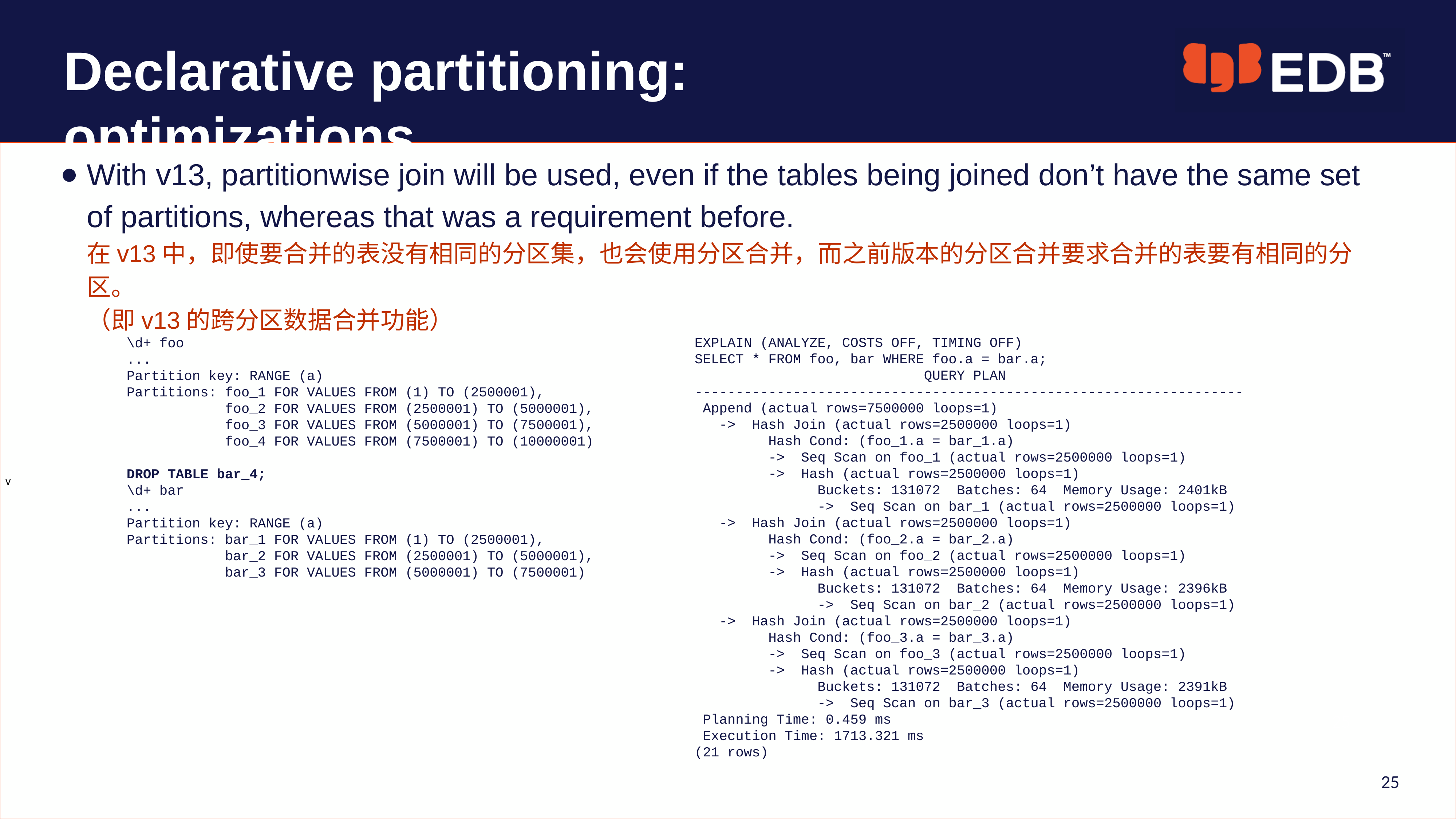

Declarative partitioning: optimizations
With v13, partitionwise join will be used, even if the tables being joined don’t have the same set of partitions, whereas that was a requirement before.
在v13中，即使要合并的表没有相同的分区集，也会使用分区合并，而之前版本的分区合并要求合并的表要有相同的分区。
（即v13的跨分区数据合并功能）
EXPLAIN (ANALYZE, COSTS OFF, TIMING OFF)
SELECT * FROM foo, bar WHERE foo.a = bar.a;
                            QUERY PLAN
-------------------------------------------------------------------
 Append (actual rows=7500000 loops=1)
   ->  Hash Join (actual rows=2500000 loops=1)
         Hash Cond: (foo_1.a = bar_1.a)
         ->  Seq Scan on foo_1 (actual rows=2500000 loops=1)
         ->  Hash (actual rows=2500000 loops=1)
               Buckets: 131072  Batches: 64  Memory Usage: 2401kB
               ->  Seq Scan on bar_1 (actual rows=2500000 loops=1)
   ->  Hash Join (actual rows=2500000 loops=1)
         Hash Cond: (foo_2.a = bar_2.a)
         ->  Seq Scan on foo_2 (actual rows=2500000 loops=1)
         ->  Hash (actual rows=2500000 loops=1)
               Buckets: 131072  Batches: 64  Memory Usage: 2396kB
               ->  Seq Scan on bar_2 (actual rows=2500000 loops=1)
   ->  Hash Join (actual rows=2500000 loops=1)
         Hash Cond: (foo_3.a = bar_3.a)
         ->  Seq Scan on foo_3 (actual rows=2500000 loops=1)
         ->  Hash (actual rows=2500000 loops=1)
               Buckets: 131072  Batches: 64  Memory Usage: 2391kB
               ->  Seq Scan on bar_3 (actual rows=2500000 loops=1)
 Planning Time: 0.459 ms
 Execution Time: 1713.321 ms
(21 rows)
\d+ foo
...
Partition key: RANGE (a)
Partitions: foo_1 FOR VALUES FROM (1) TO (2500001),
            foo_2 FOR VALUES FROM (2500001) TO (5000001),
            foo_3 FOR VALUES FROM (5000001) TO (7500001),
            foo_4 FOR VALUES FROM (7500001) TO (10000001)

DROP TABLE bar_4;
\d+ bar
...
Partition key: RANGE (a)
Partitions: bar_1 FOR VALUES FROM (1) TO (2500001),
            bar_2 FOR VALUES FROM (2500001) TO (5000001),
            bar_3 FOR VALUES FROM (5000001) TO (7500001)
25
25